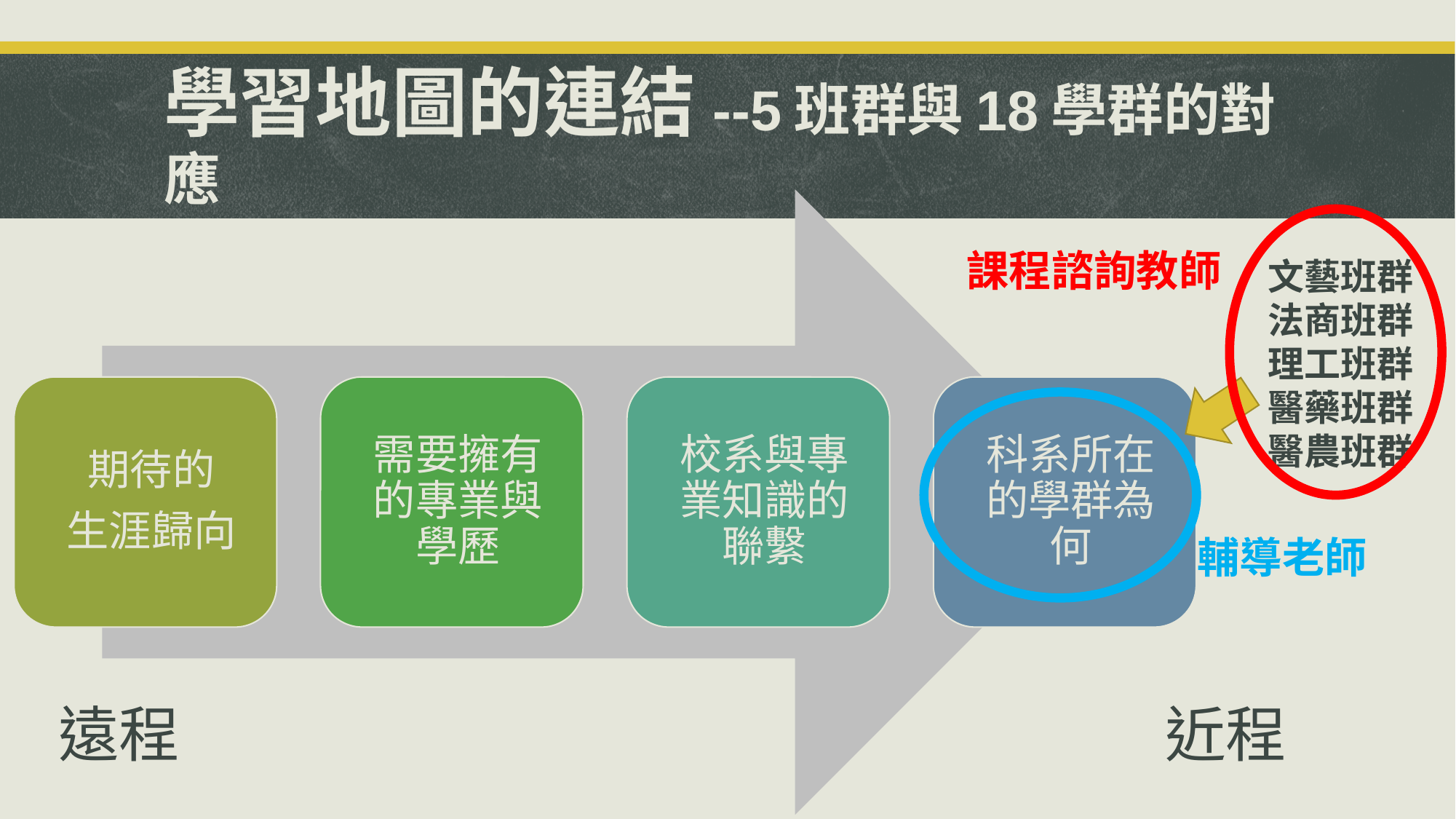

# 學習地圖的連結--5班群與18學群的對應
期待的
生涯歸向
需要擁有的專業與學歷
校系與專業知識的聯繫
科系所在的學群為何

課程諮詢教師
文藝班群
法商班群
理工班群
醫藥班群
醫農班群

輔導老師
遠程
近程